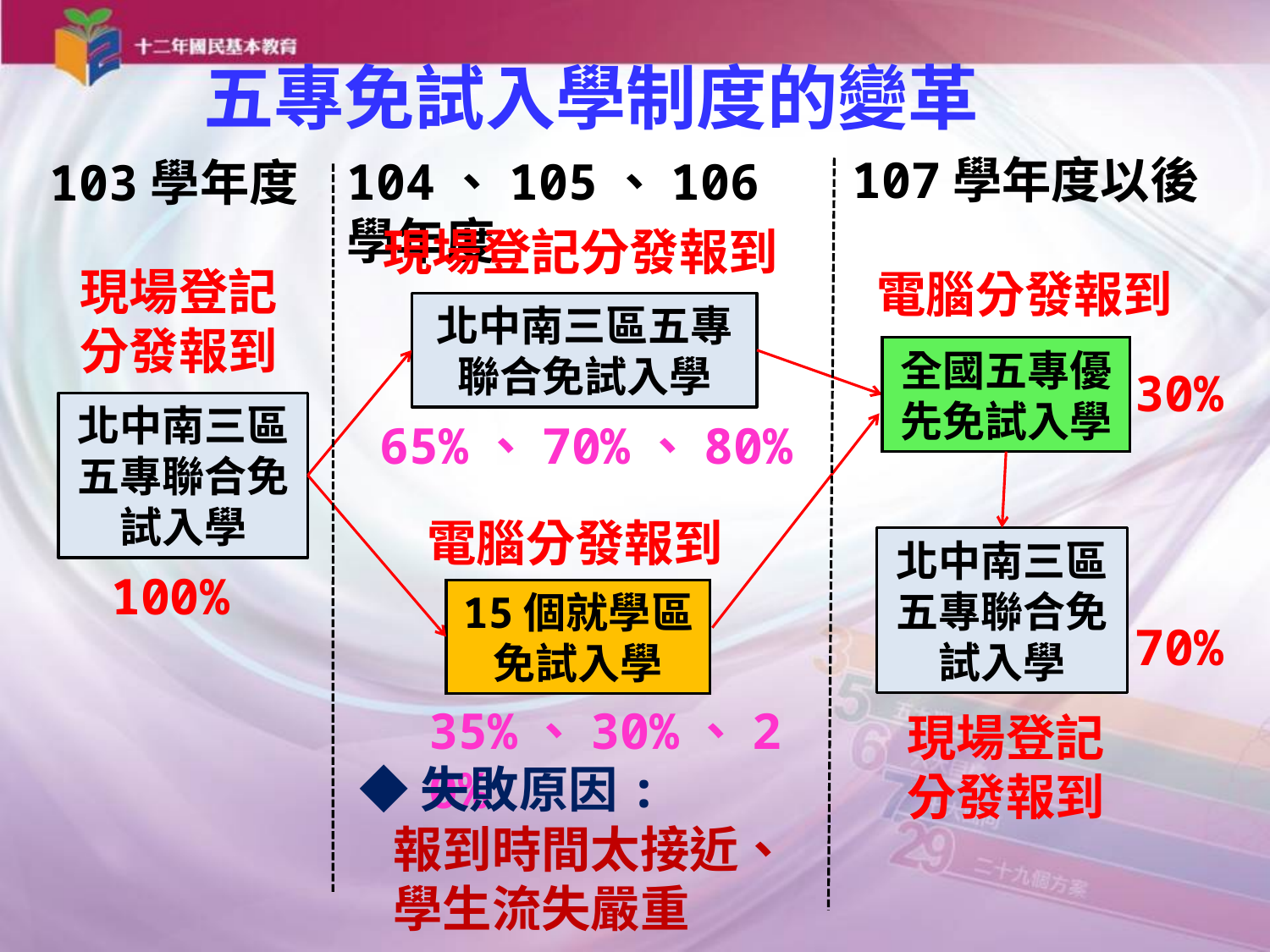

五專免試入學制度的變革
107學年度以後
104、105、106學年度
103學年度
現場登記分發報到
現場登記
分發報到
電腦分發報到
北中南三區五專聯合免試入學
全國五專優先免試入學
30%
北中南三區五專聯合免試入學
65%、70%、80%
電腦分發報到
北中南三區五專聯合免試入學
100%
15個就學區免試入學
70%
35%、30%、20%
現場登記
分發報到
◆失敗原因:
  報到時間太接近、
  學生流失嚴重